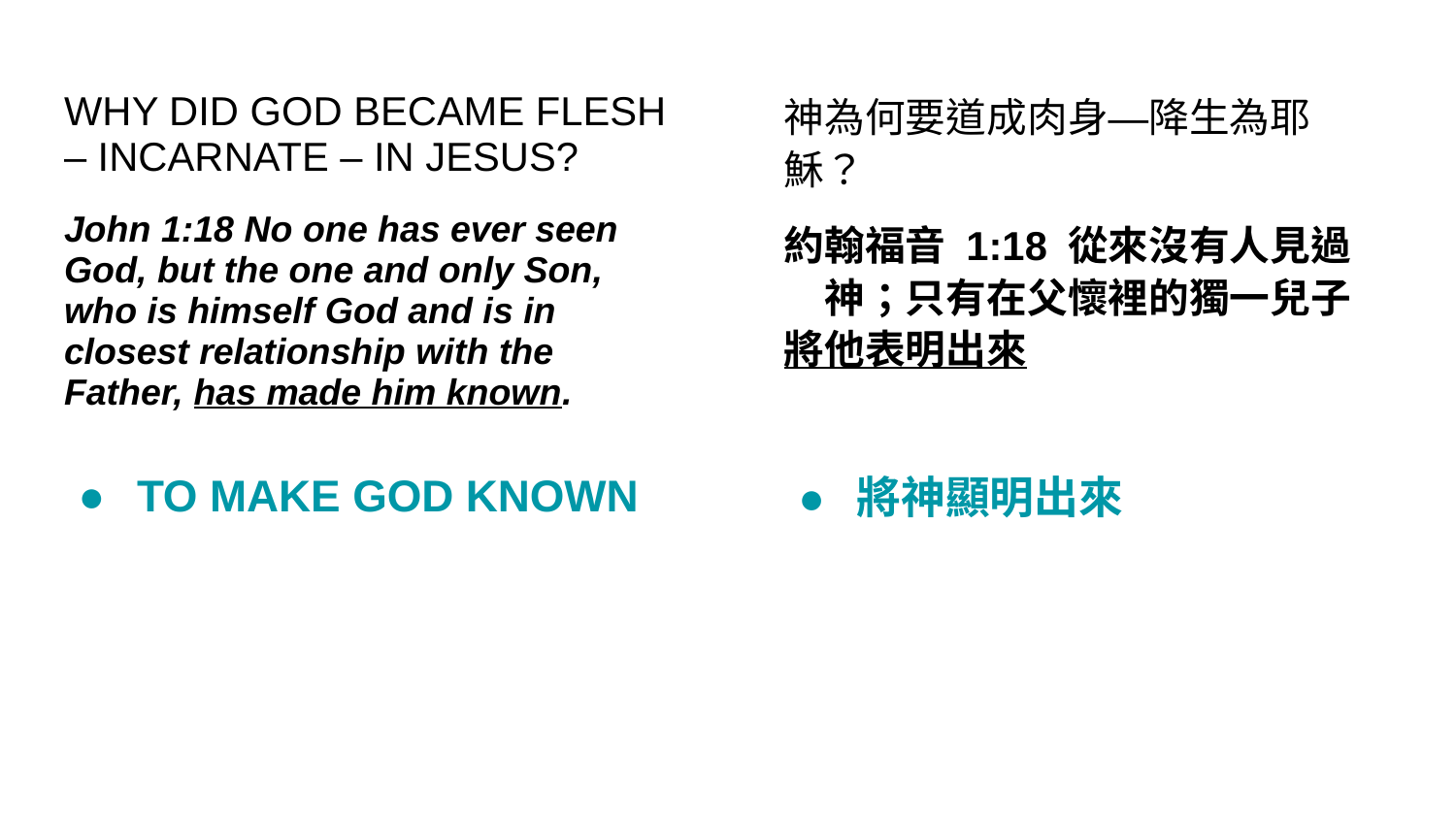

神為何要道成肉身—降生為耶穌？
約翰福音 1:18 從來沒有人見過　神；只有在父懷裡的獨一兒子將他表明出來

將神顯明出來
WHY DID GOD BECAME FLESH – INCARNATE – IN JESUS?

John 1:18 No one has ever seen God, but the one and only Son, who is himself God and is in closest relationship with the Father, has made him known.

TO MAKE GOD KNOWN